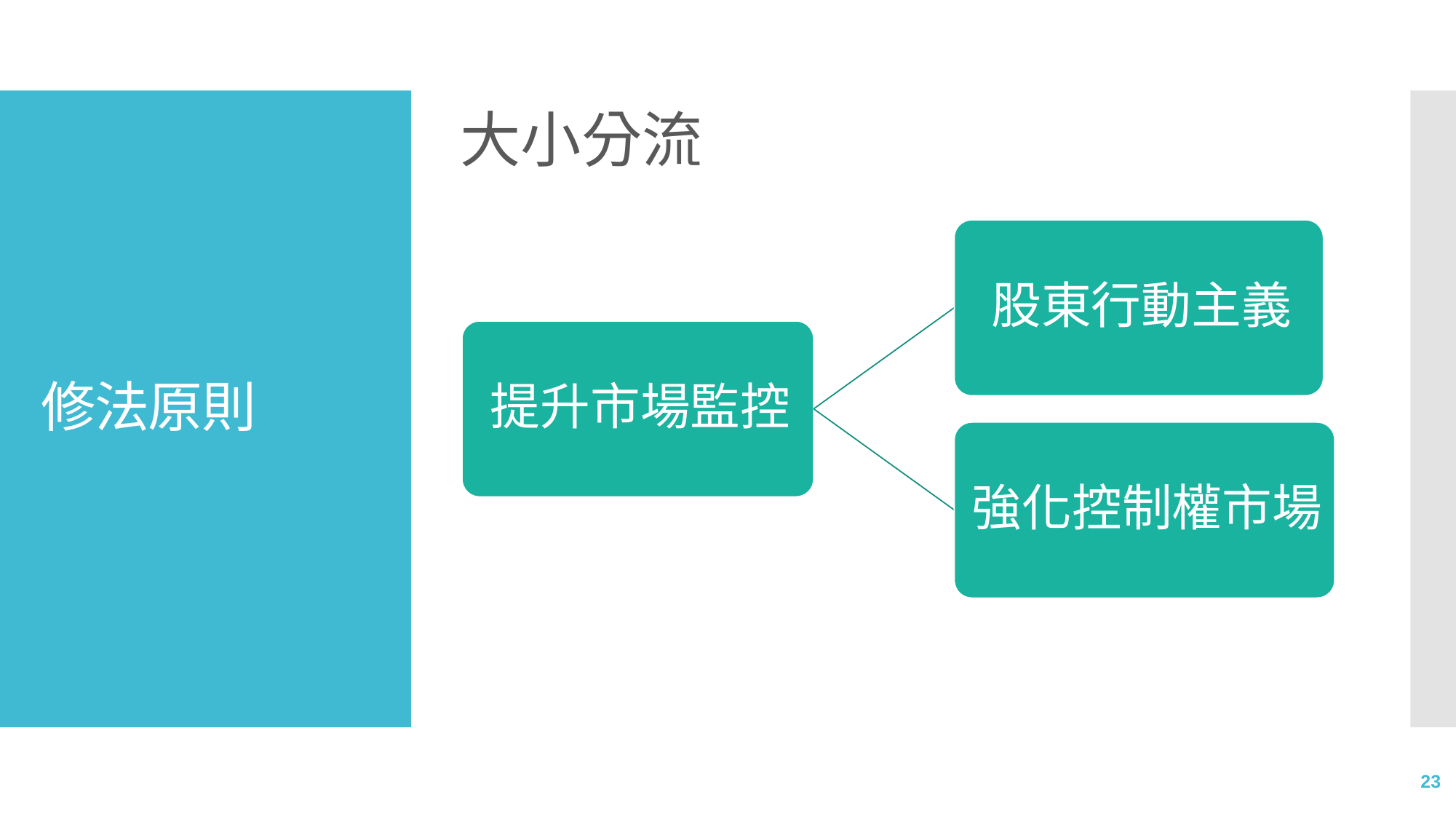

大小分流
提升市場監控

股東行動主義

強化控制權市場
# 修法原則
23